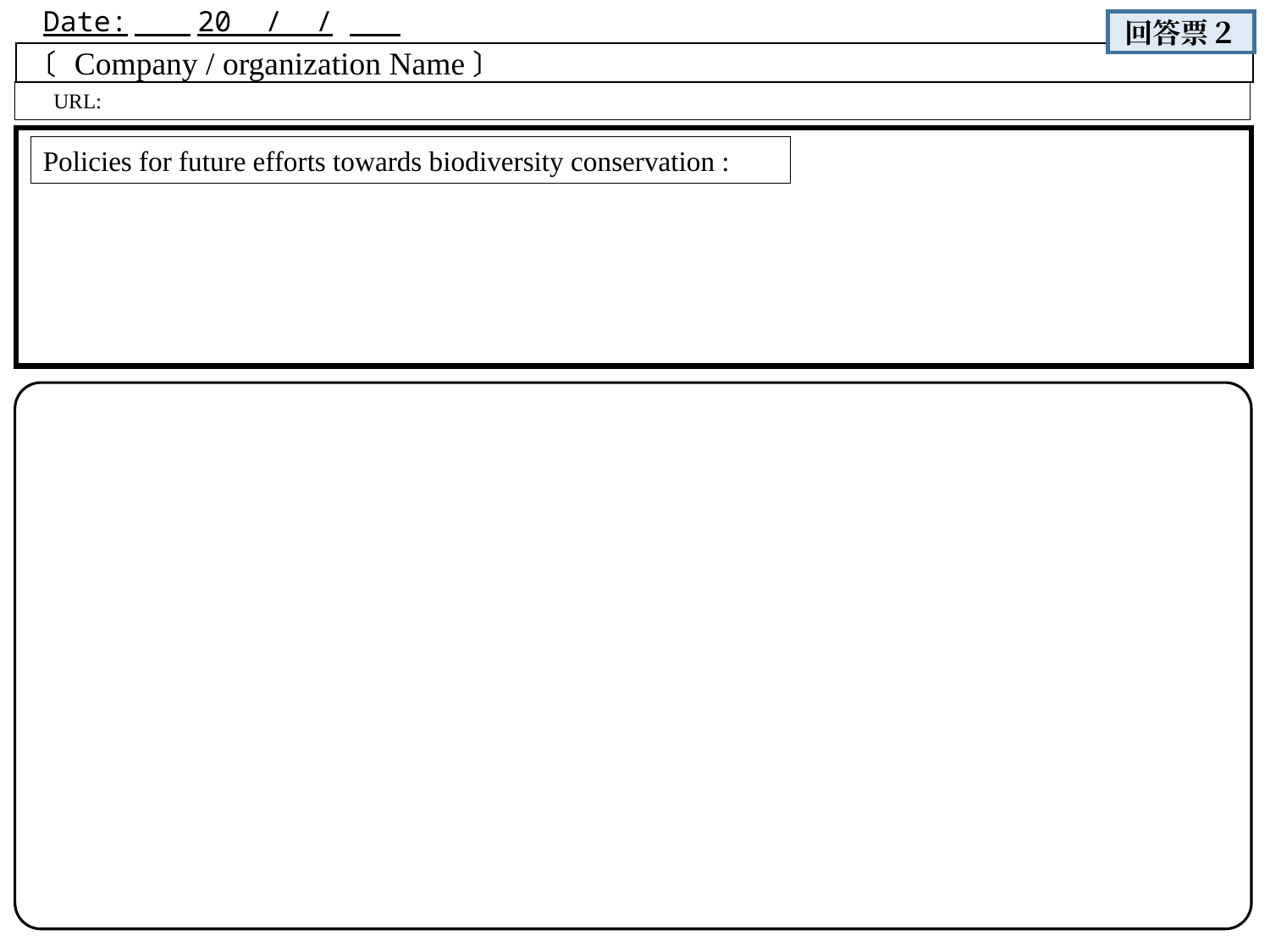

Date:　　20  /  /.
回答票２
〔 Company / organization Name〕
　URL:

Policies for future efforts towards biodiversity conservation :